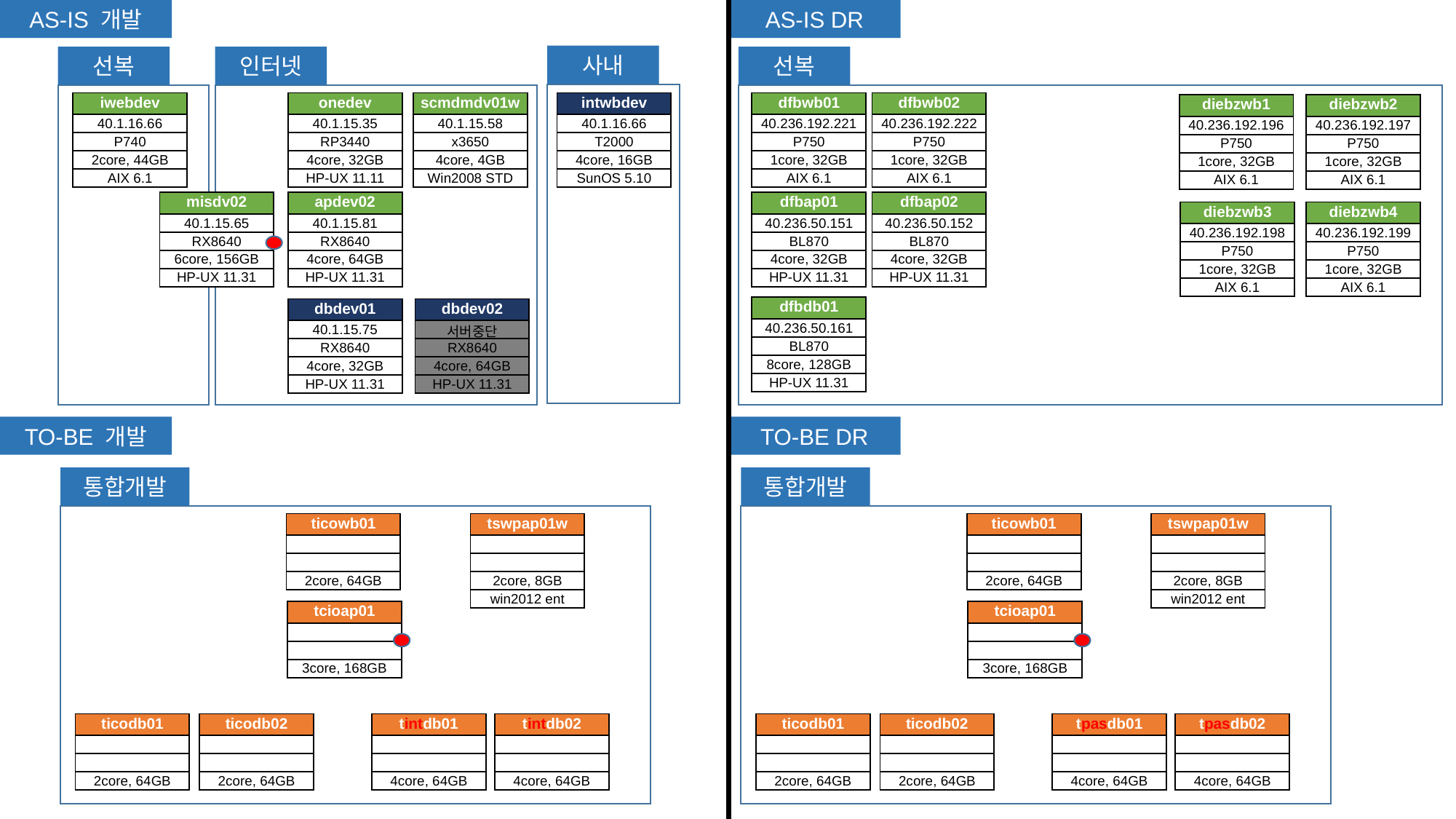

AS-IS 개발
AS-IS DR
사내
선복
인터넷
선복

| iwebdev |
| --- |
| 40.1.16.66 |
| P740 |
| 2core, 44GB |
| AIX 6.1 |
| onedev |
| --- |
| 40.1.15.35 |
| RP3440 |
| 4core, 32GB |
| HP-UX 11.11 |
| scmdmdv01w |
| --- |
| 40.1.15.58 |
| x3650 |
| 4core, 4GB |
| Win2008 STD |
| intwbdev |
| --- |
| 40.1.16.66 |
| T2000 |
| 4core, 16GB |
| SunOS 5.10 |
| dfbwb01 |
| --- |
| 40.236.192.221 |
| P750 |
| 1core, 32GB |
| AIX 6.1 |
| dfbwb02 |
| --- |
| 40.236.192.222 |
| P750 |
| 1core, 32GB |
| AIX 6.1 |
| diebzwb1 |
| --- |
| 40.236.192.196 |
| P750 |
| 1core, 32GB |
| AIX 6.1 |
| diebzwb2 |
| --- |
| 40.236.192.197 |
| P750 |
| 1core, 32GB |
| AIX 6.1 |
| misdv02 |
| --- |
| 40.1.15.65 |
| RX8640 |
| 6core, 156GB |
| HP-UX 11.31 |
| apdev02 |
| --- |
| 40.1.15.81 |
| RX8640 |
| 4core, 64GB |
| HP-UX 11.31 |
| dfbap01 |
| --- |
| 40.236.50.151 |
| BL870 |
| 4core, 32GB |
| HP-UX 11.31 |
| dfbap02 |
| --- |
| 40.236.50.152 |
| BL870 |
| 4core, 32GB |
| HP-UX 11.31 |
| diebzwb3 |
| --- |
| 40.236.192.198 |
| P750 |
| 1core, 32GB |
| AIX 6.1 |
| diebzwb4 |
| --- |
| 40.236.192.199 |
| P750 |
| 1core, 32GB |
| AIX 6.1 |

| dfbdb01 |
| --- |
| 40.236.50.161 |
| BL870 |
| 8core, 128GB |
| HP-UX 11.31 |
| dbdev01 |
| --- |
| 40.1.15.75 |
| RX8640 |
| 4core, 32GB |
| HP-UX 11.31 |
| dbdev02 |
| --- |
| 서버중단 |
| RX8640 |
| 4core, 64GB |
| HP-UX 11.31 |
TO-BE 개발
TO-BE DR
통합개발
통합개발

| ticowb01 |
| --- |
|  |
|  |
| 2core, 64GB |
| tswpap01w |
| --- |
|  |
|  |
| 2core, 8GB |
| win2012 ent |
| ticowb01 |
| --- |
|  |
|  |
| 2core, 64GB |
| tswpap01w |
| --- |
|  |
|  |
| 2core, 8GB |
| win2012 ent |
| tcioap01 |
| --- |
|  |
|  |
| 3core, 168GB |
| tcioap01 |
| --- |
|  |
|  |
| 3core, 168GB |

| ticodb01 |
| --- |
|  |
|  |
| 2core, 64GB |
| ticodb02 |
| --- |
|  |
|  |
| 2core, 64GB |
| tintdb01 |
| --- |
|  |
|  |
| 4core, 64GB |
| tintdb02 |
| --- |
|  |
|  |
| 4core, 64GB |
| ticodb01 |
| --- |
|  |
|  |
| 2core, 64GB |
| ticodb02 |
| --- |
|  |
|  |
| 2core, 64GB |
| tpasdb01 |
| --- |
|  |
|  |
| 4core, 64GB |
| tpasdb02 |
| --- |
|  |
|  |
| 4core, 64GB |